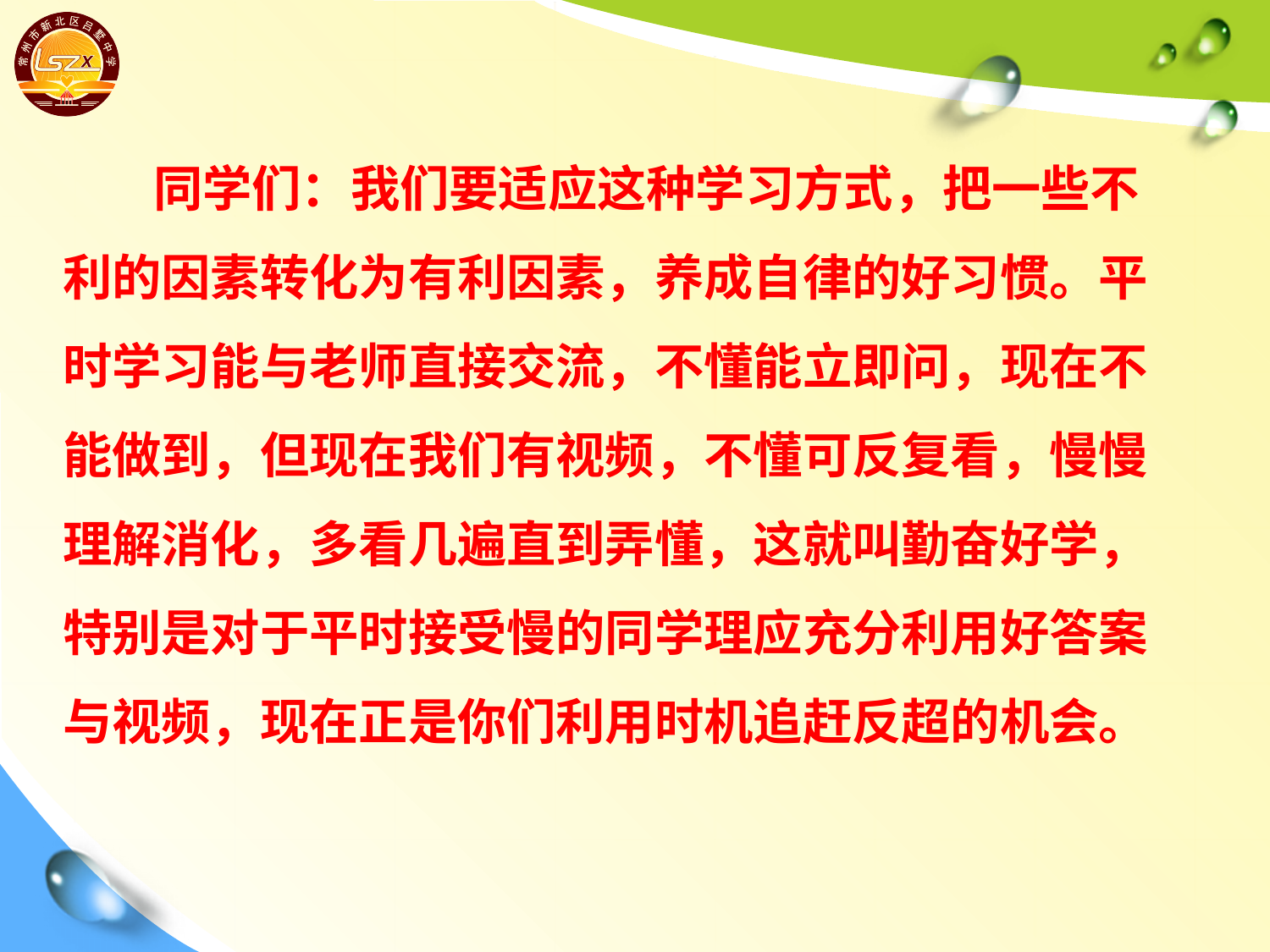

同学们：我们要适应这种学习方式，把一些不利的因素转化为有利因素，养成自律的好习惯。平时学习能与老师直接交流，不懂能立即问，现在不能做到，但现在我们有视频，不懂可反复看，慢慢理解消化，多看几遍直到弄懂，这就叫勤奋好学，特别是对于平时接受慢的同学理应充分利用好答案与视频，现在正是你们利用时机追赶反超的机会。